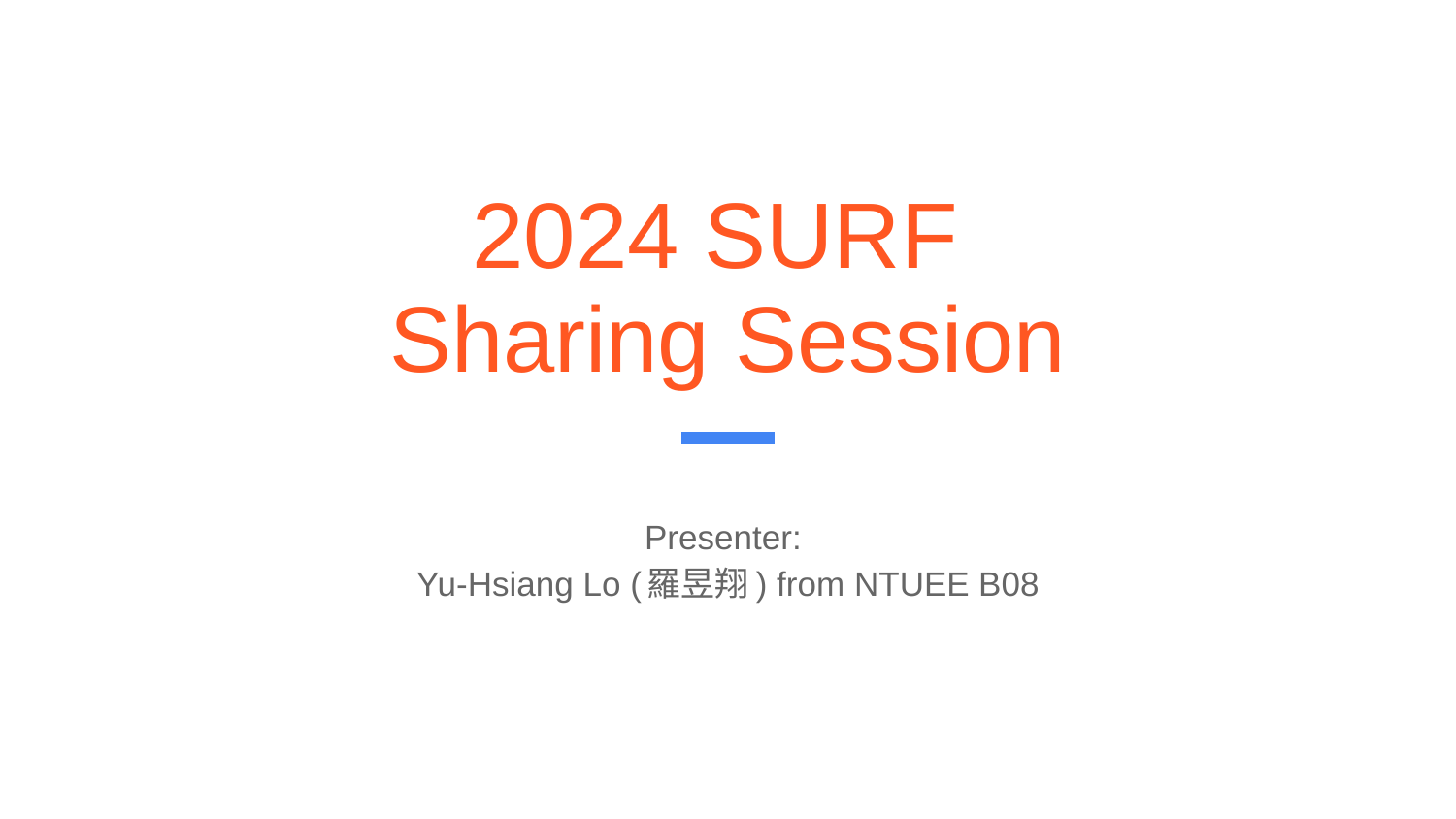

# 2024 SURF
Sharing Session
Presenter:
Yu-Hsiang Lo (羅昱翔) from NTUEE B08